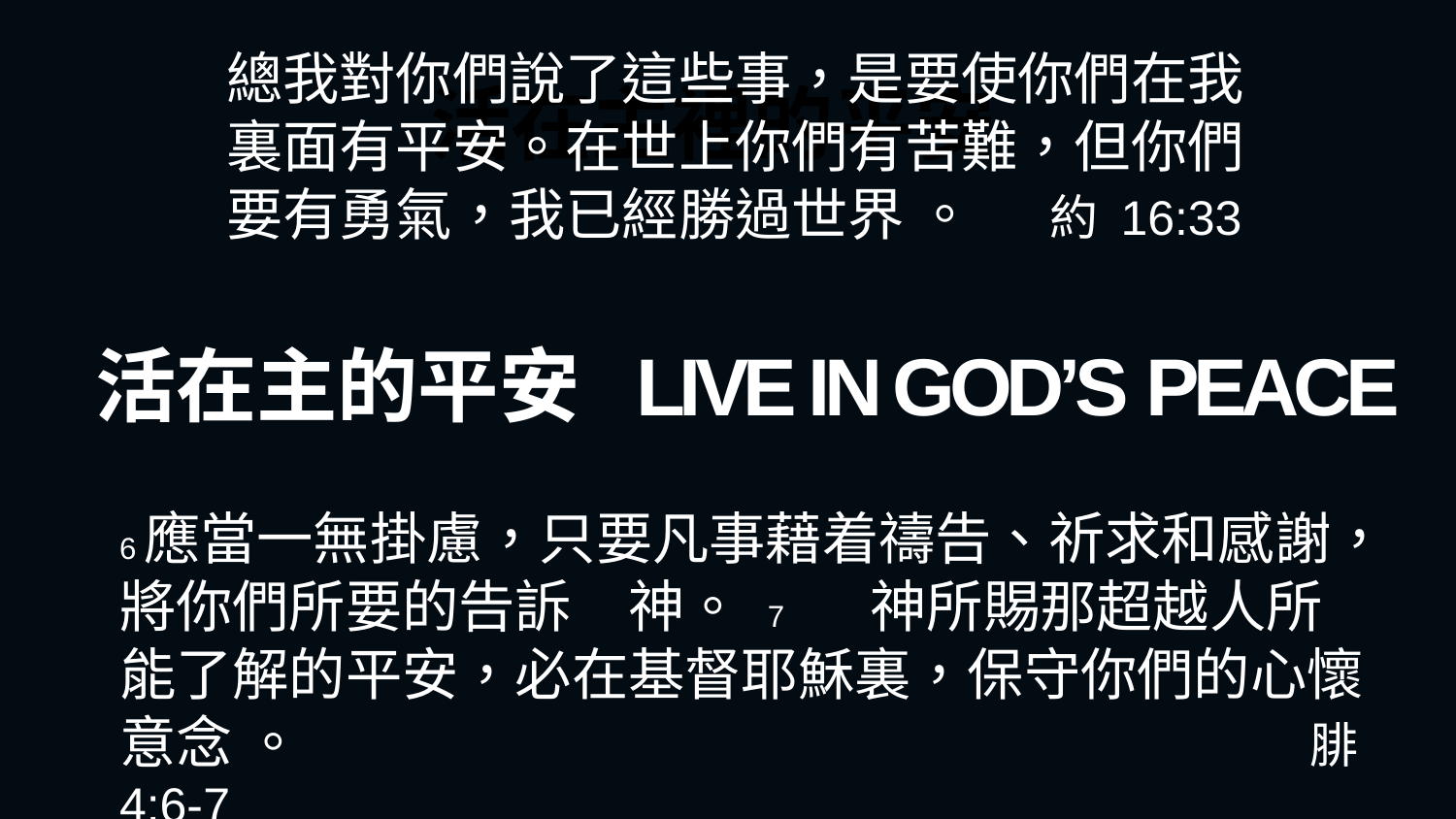

總我對你們說了這些事，是要使你們在我裏面有平安。在世上你們有苦難，但你們要有勇氣，我已經勝過世界 。      約 16:33
活在主裡的平安
活在主的平安  live in God’s Peace
6應當一無掛慮，只要凡事藉着禱告、祈求和感謝，將你們所要的告訴　神。 7 　神所賜那超越人所能了解的平安，必在基督耶穌裏，保守你們的心懷意念 。 							  腓 4:6-7